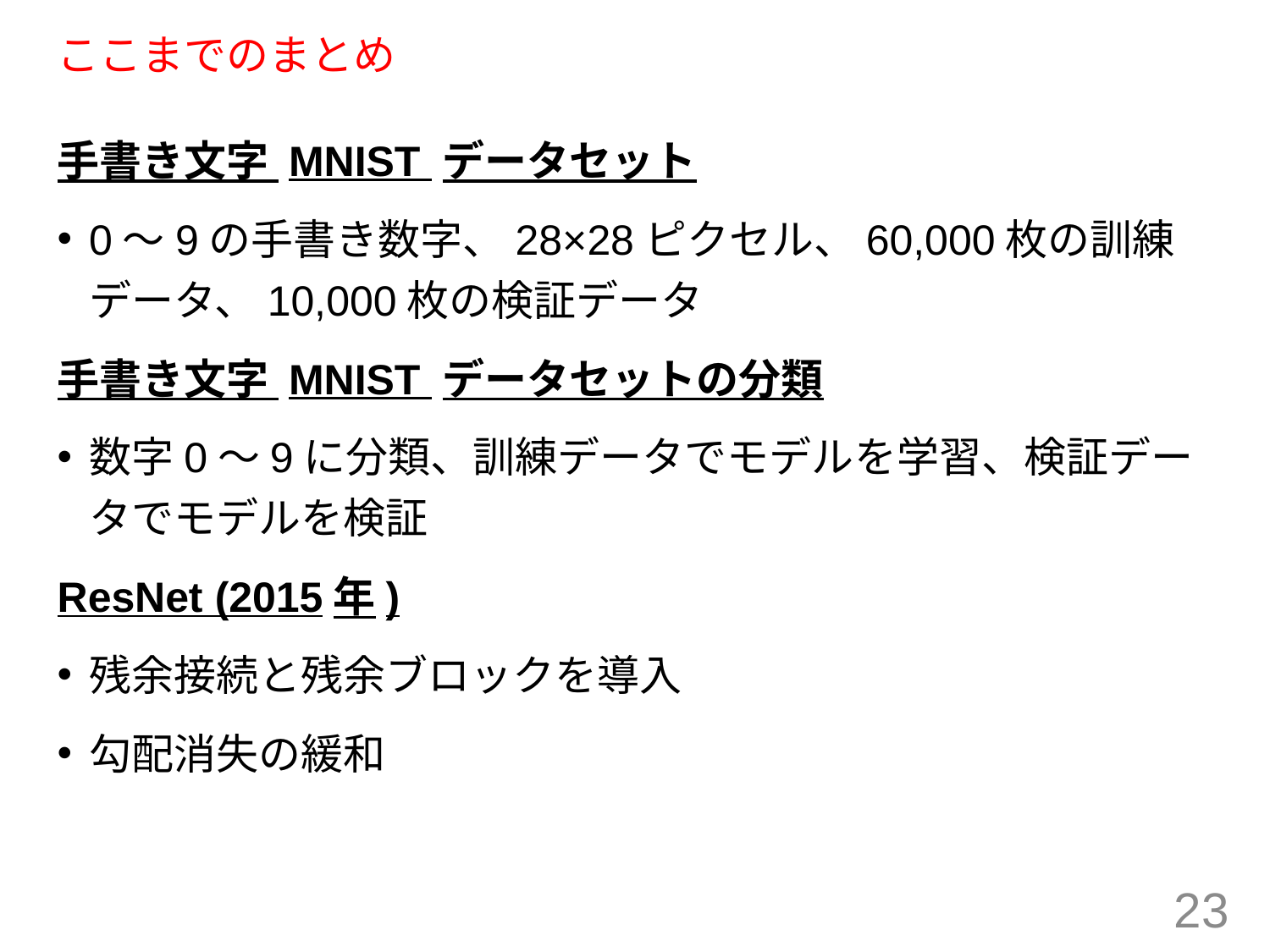

# ここまでのまとめ
手書き文字 MNIST データセット
0～9の手書き数字、28×28ピクセル、60,000枚の訓練データ、10,000枚の検証データ
手書き文字 MNIST データセットの分類
数字0～9に分類、訓練データでモデルを学習、検証データでモデルを検証
ResNet (2015年)
残余接続と残余ブロックを導入
勾配消失の緩和
23